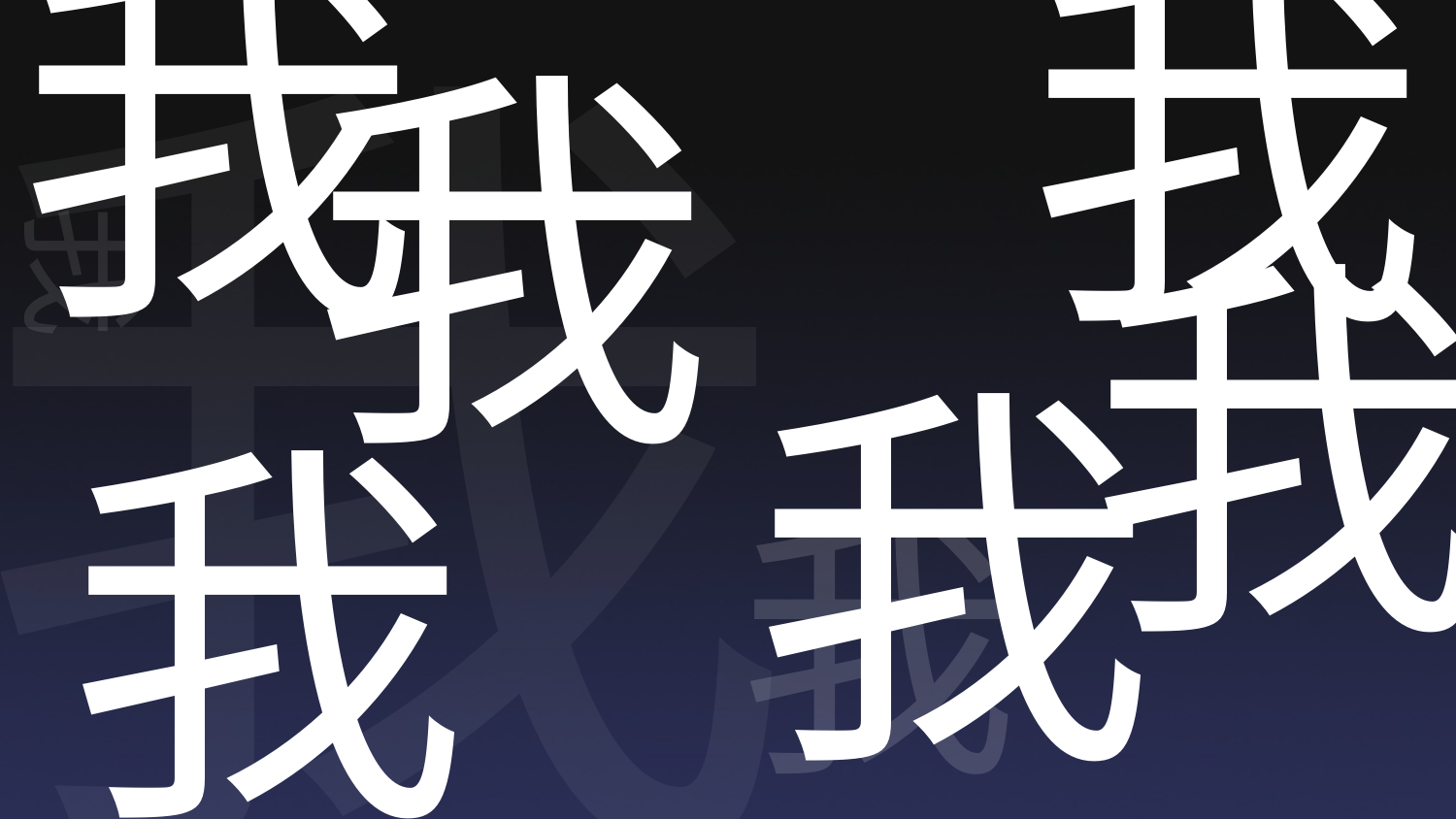

我
我
我
我
我
我
我
我
我